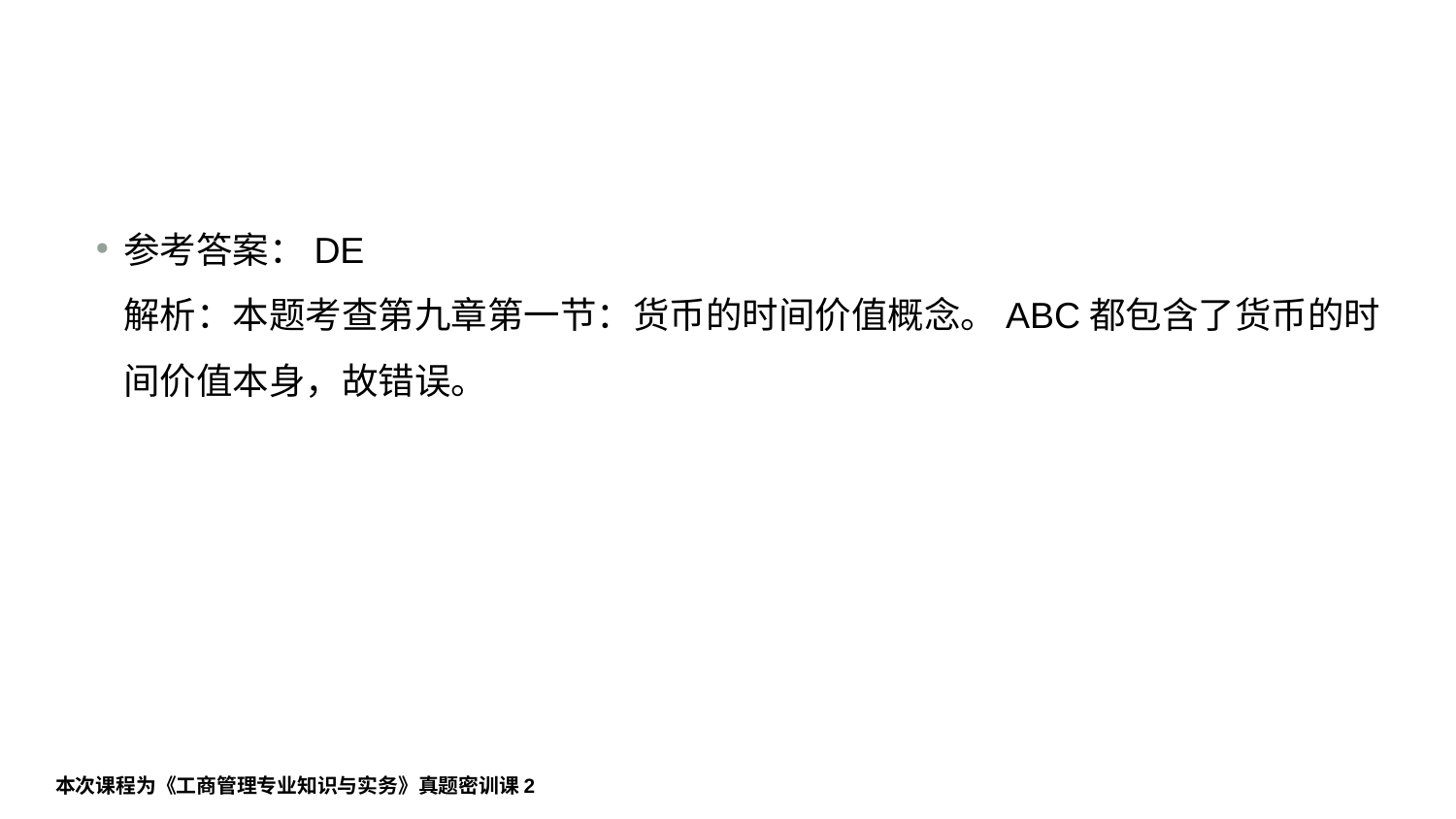

参考答案：DE
解析：本题考查第九章第一节：货币的时间价值概念。ABC都包含了货币的时间价值本身，故错误。